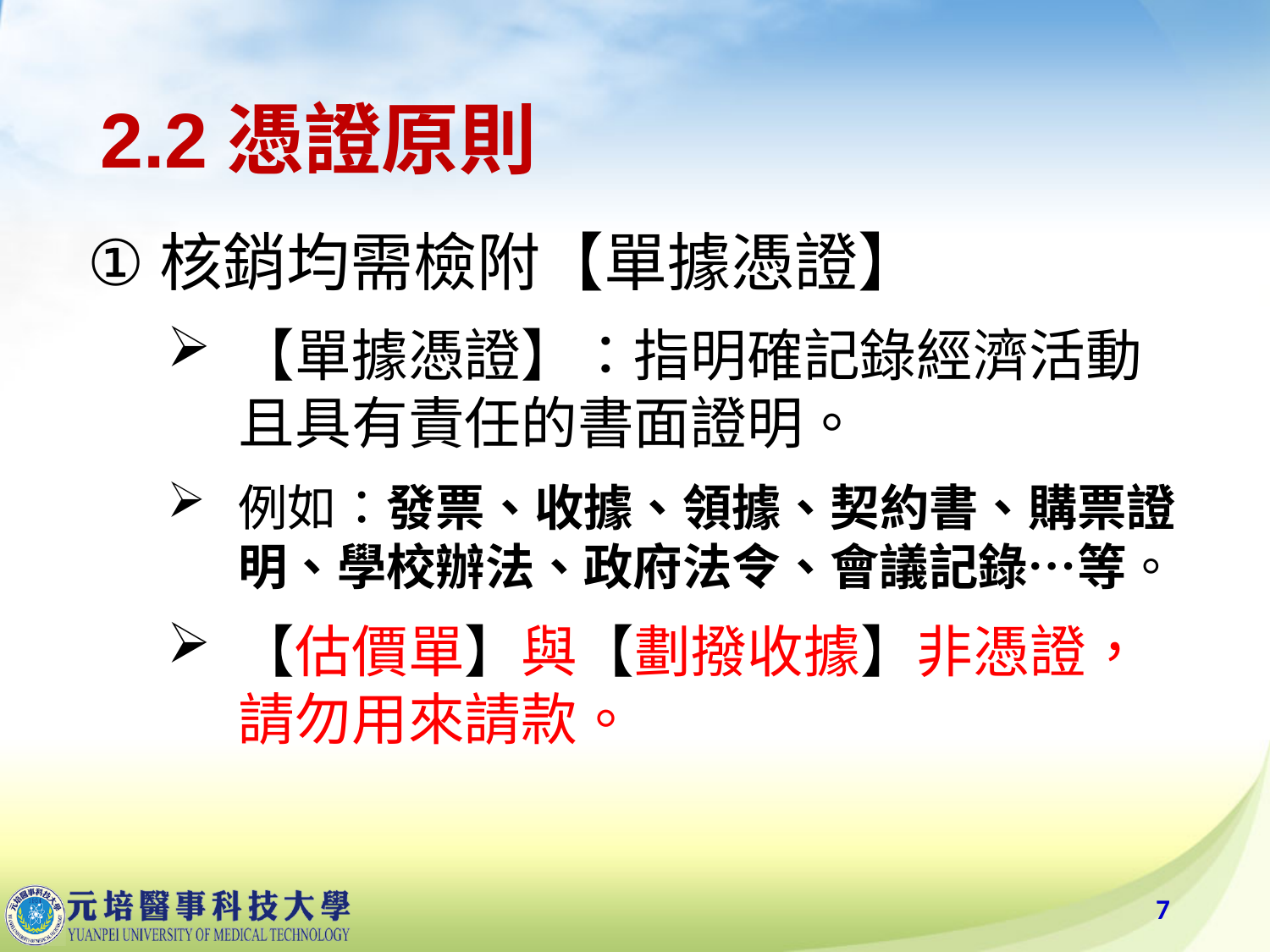

# 2.2憑證原則
核銷均需檢附【單據憑證】
【單據憑證】：指明確記錄經濟活動且具有責任的書面證明。
例如：發票、收據、領據、契約書、購票證明、學校辦法、政府法令、會議記錄…等。
【估價單】與【劃撥收據】非憑證，請勿用來請款。
7